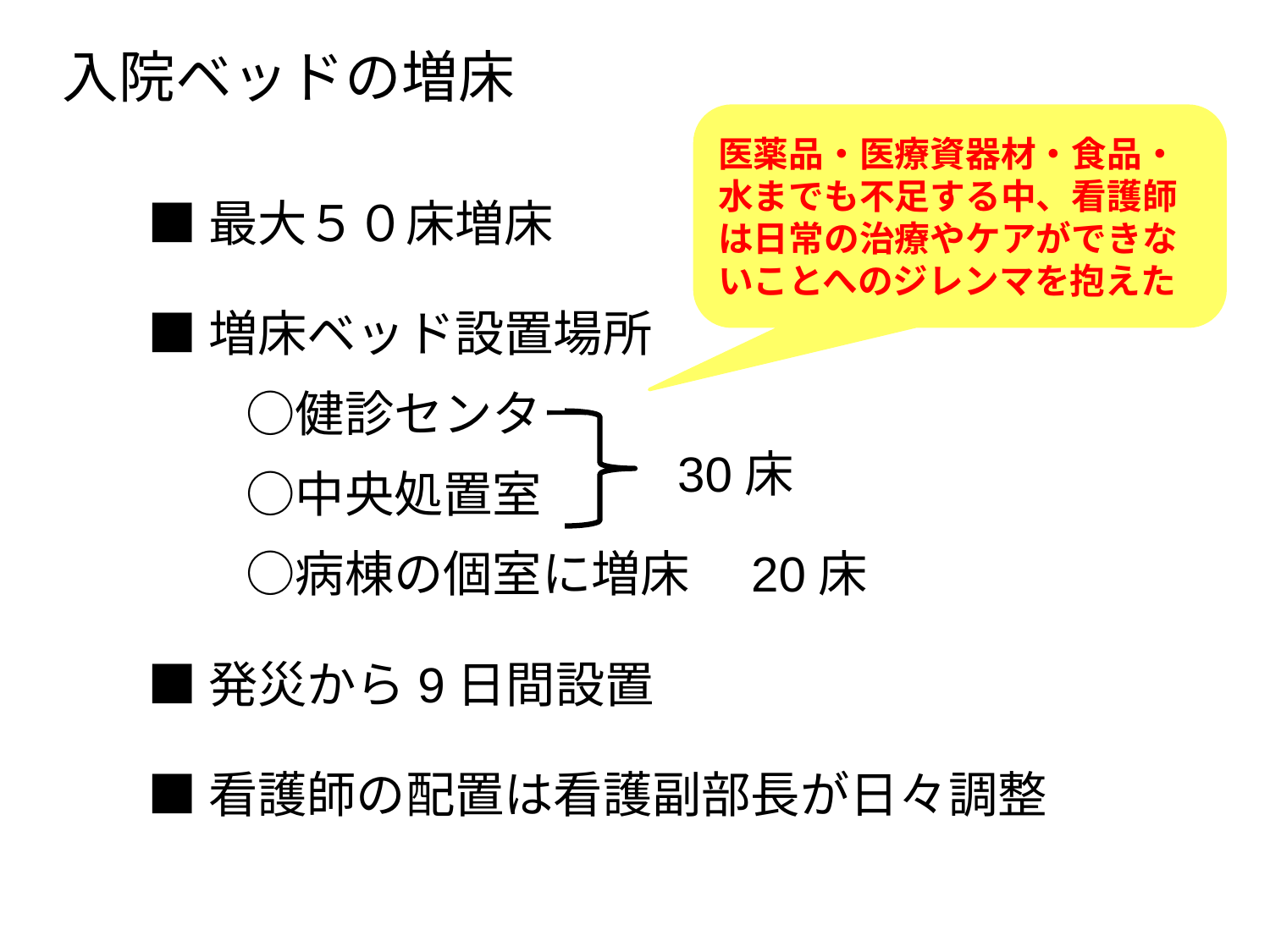

入院ベッドの増床
医薬品・医療資器材・食品・水までも不足する中、看護師は日常の治療やケアができないことへのジレンマを抱えた
■最大５０床増床
■増床ベッド設置場所
　　○健診センター
　　○中央処置室
　　○病棟の個室に増床　20床
■発災から9日間設置
■看護師の配置は看護副部長が日々調整

30床